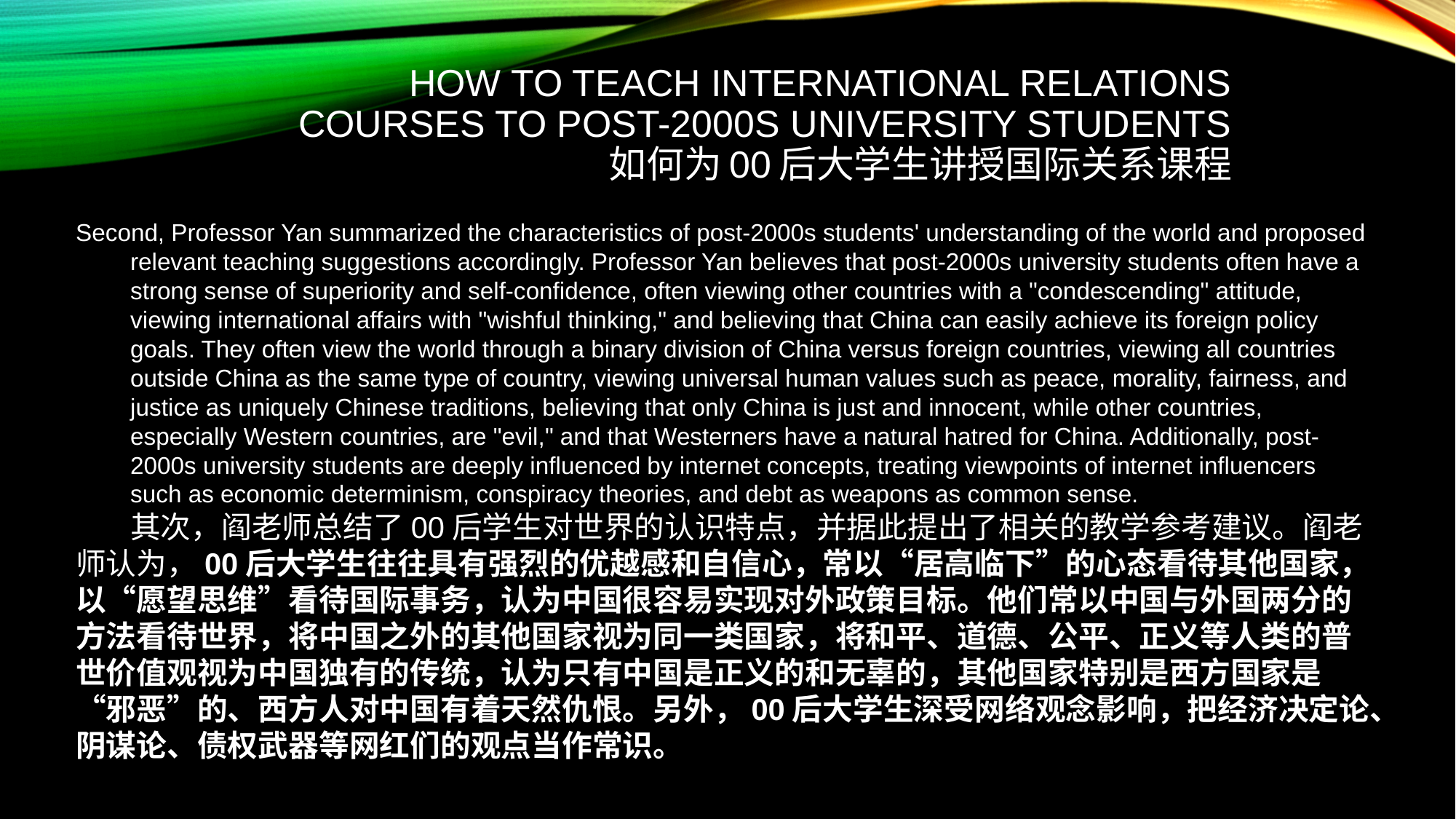

How to Teach International Relations Courses to Post-2000s University Students
如何为00后大学生讲授国际关系课程
Second, Professor Yan summarized the characteristics of post-2000s students' understanding of the world and proposed relevant teaching suggestions accordingly. Professor Yan believes that post-2000s university students often have a strong sense of superiority and self-confidence, often viewing other countries with a "condescending" attitude, viewing international affairs with "wishful thinking," and believing that China can easily achieve its foreign policy goals. They often view the world through a binary division of China versus foreign countries, viewing all countries outside China as the same type of country, viewing universal human values such as peace, morality, fairness, and justice as uniquely Chinese traditions, believing that only China is just and innocent, while other countries, especially Western countries, are "evil," and that Westerners have a natural hatred for China. Additionally, post-2000s university students are deeply influenced by internet concepts, treating viewpoints of internet influencers such as economic determinism, conspiracy theories, and debt as weapons as common sense.
其次，阎老师总结了00后学生对世界的认识特点，并据此提出了相关的教学参考建议。阎老师认为，00后大学生往往具有强烈的优越感和自信心，常以“居高临下”的心态看待其他国家，以“愿望思维”看待国际事务，认为中国很容易实现对外政策目标。他们常以中国与外国两分的方法看待世界，将中国之外的其他国家视为同一类国家，将和平、道德、公平、正义等人类的普世价值观视为中国独有的传统，认为只有中国是正义的和无辜的，其他国家特别是西方国家是“邪恶”的、西方人对中国有着天然仇恨。另外，00后大学生深受网络观念影响，把经济决定论、阴谋论、债权武器等网红们的观点当作常识。